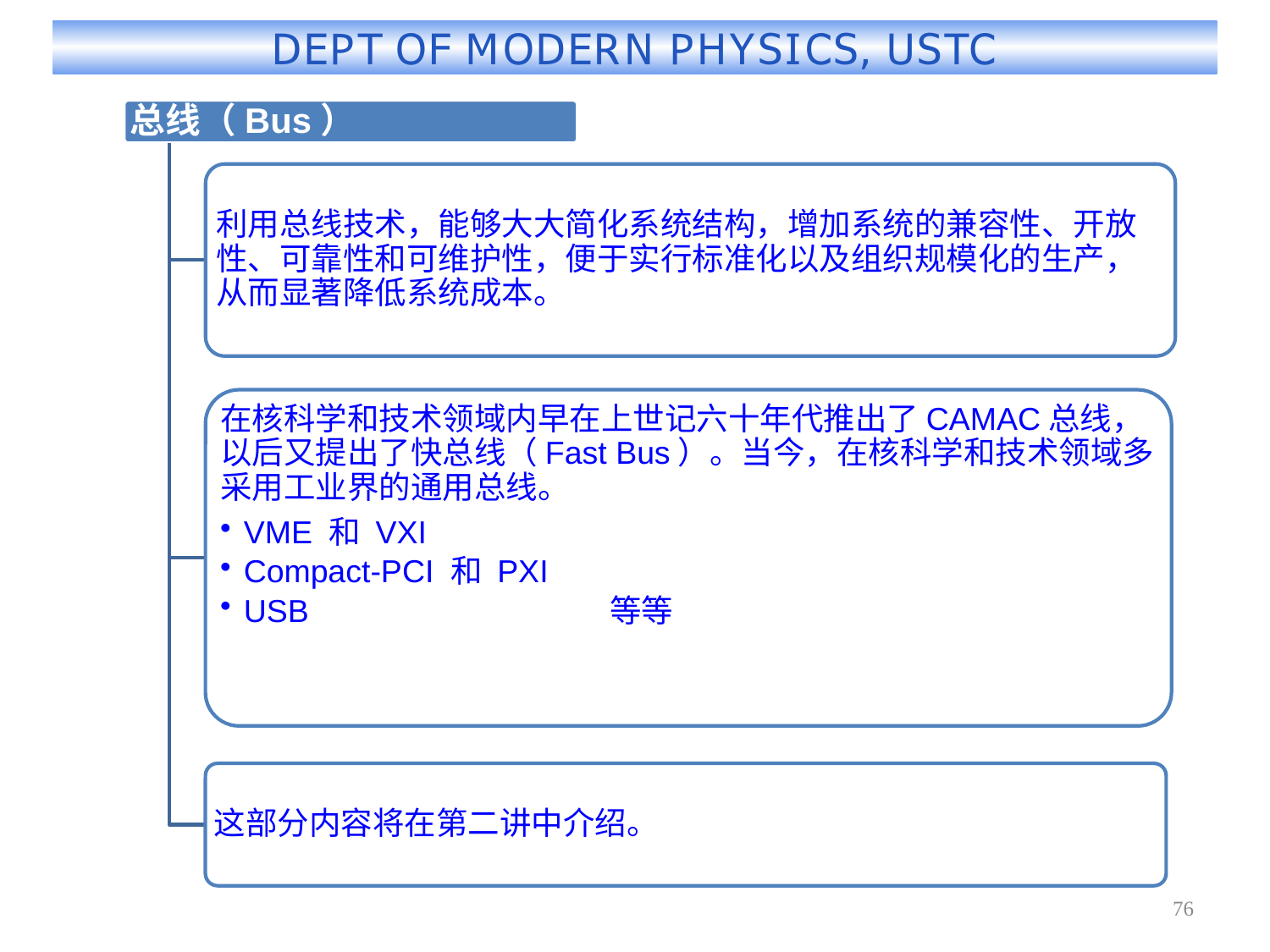

# 总线（Bus）
总线（Bus）
利用总线技术，能够大大简化系统结构，增加系统的兼容性、开放性、可靠性和可维护性，便于实行标准化以及组织规模化的生产，从而显著降低系统成本。
在核科学和技术领域内早在上世记六十年代推出了CAMAC总线，以后又提出了快总线（Fast Bus）。当今，在核科学和技术领域多采用工业界的通用总线。
VME 和 VXI
Compact-PCI 和 PXI
USB                                 等等
这部分内容将在第二讲中介绍。
76